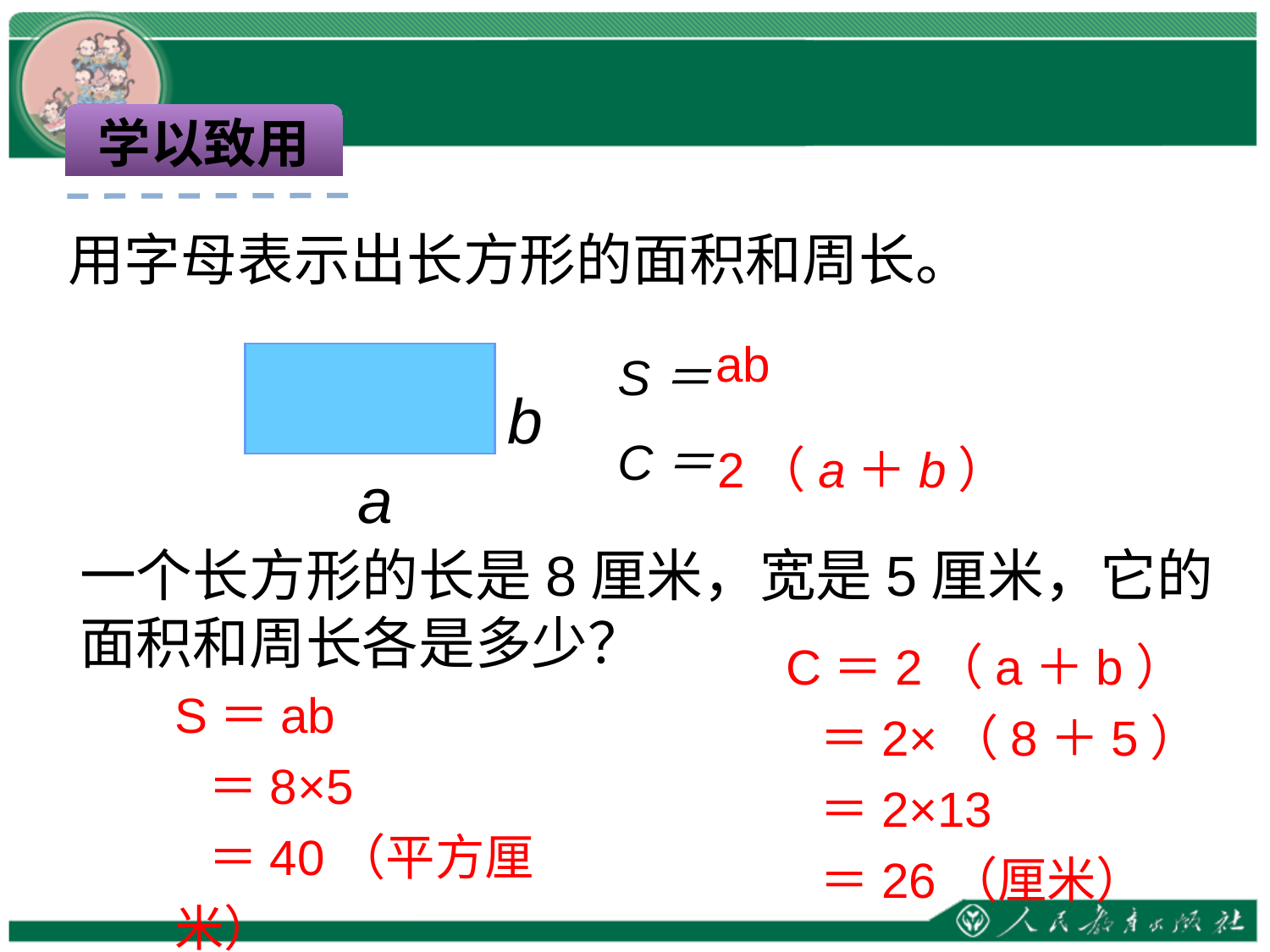

学以致用
用字母表示出长方形的面积和周长。
ab
S＝
C＝

b
2（a＋b）
a
一个长方形的长是8厘米，宽是5厘米，它的
面积和周长各是多少？
C＝2（a＋b）
  ＝2×（8＋5）
  ＝2×13
  ＝26（厘米）
S＝ab
  ＝8×5
  ＝40（平方厘米）